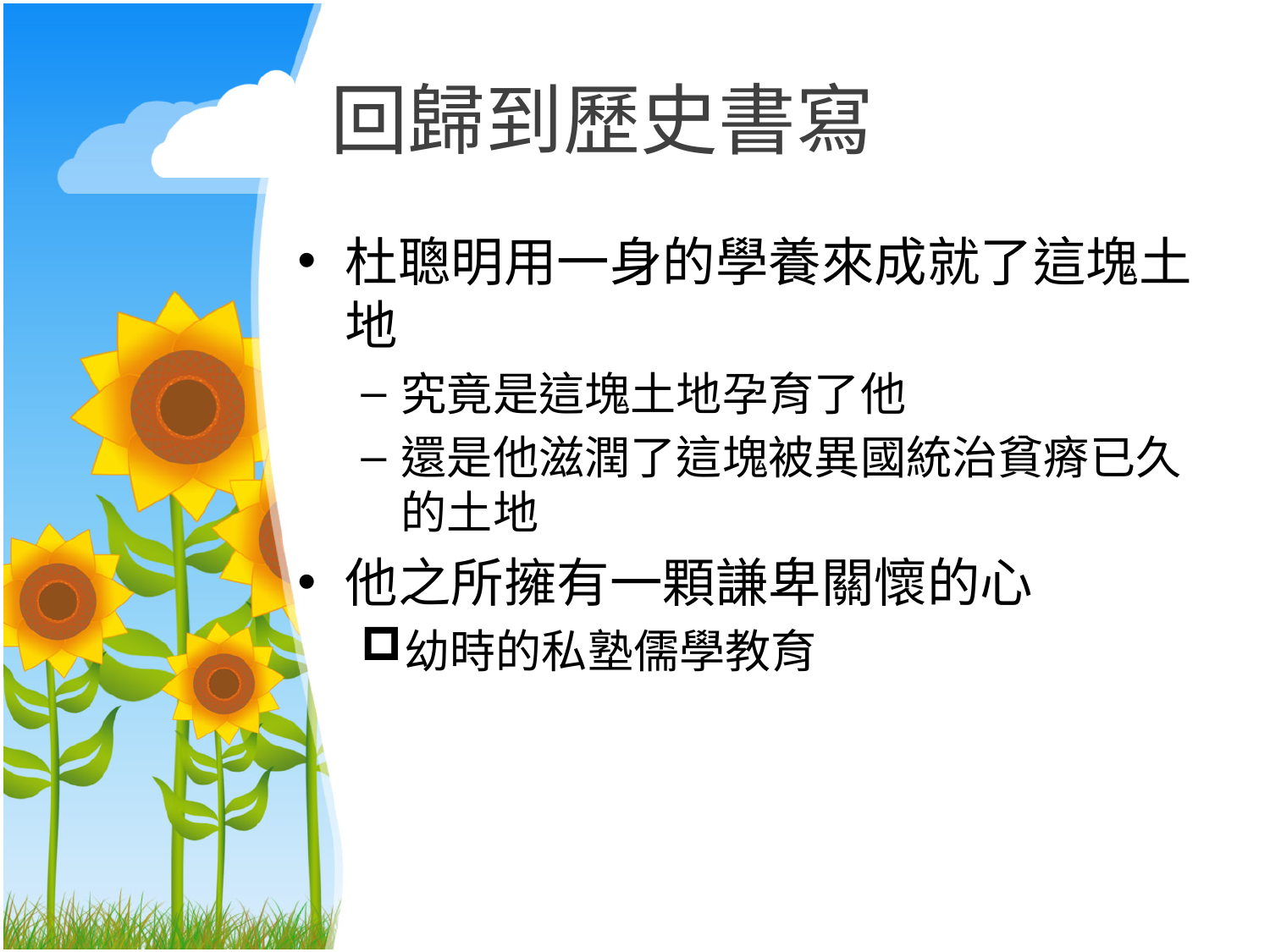

# 回歸到歷史書寫
杜聰明用一身的學養來成就了這塊土地
究竟是這塊土地孕育了他
還是他滋潤了這塊被異國統治貧瘠已久的土地
他之所擁有一顆謙卑關懷的心
幼時的私塾儒學教育